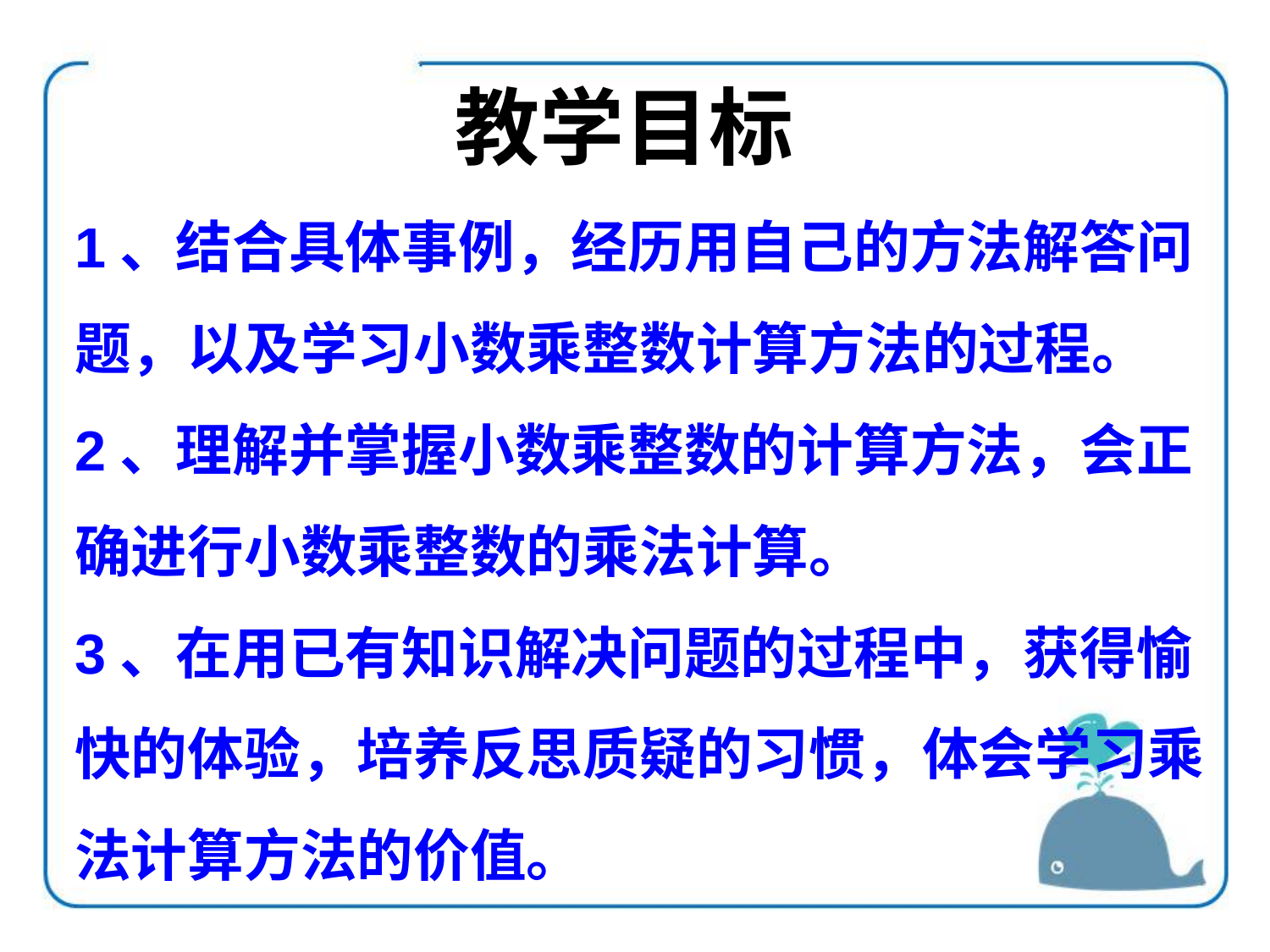

教学目标
1、结合具体事例，经历用自己的方法解答问题，以及学习小数乘整数计算方法的过程。
2、理解并掌握小数乘整数的计算方法，会正确进行小数乘整数的乘法计算。
3、在用已有知识解决问题的过程中，获得愉快的体验，培养反思质疑的习惯，体会学习乘法计算方法的价值。